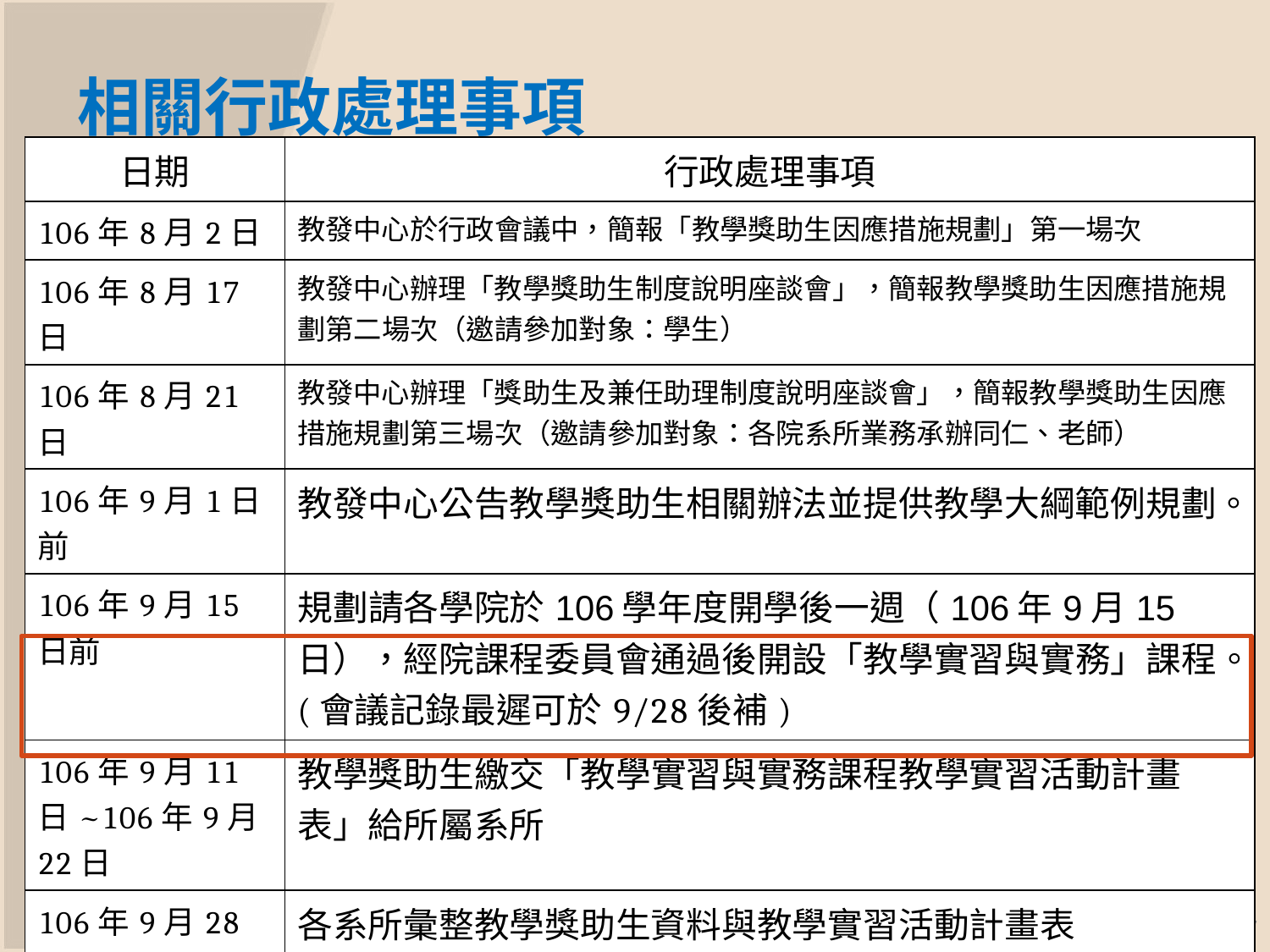

# 相關行政處理事項
| 日期 | 行政處理事項 |
| --- | --- |
| 106年8月2日 | 教發中心於行政會議中，簡報「教學獎助生因應措施規劃」第一場次 |
| 106年8月17日 | 教發中心辦理「教學獎助生制度說明座談會」，簡報教學獎助生因應措施規劃第二場次（邀請參加對象：學生） |
| 106年8月21日 | 教發中心辦理「獎助生及兼任助理制度說明座談會」，簡報教學獎助生因應措施規劃第三場次（邀請參加對象：各院系所業務承辦同仁、老師） |
| 106年9月1日前 | 教發中心公告教學獎助生相關辦法並提供教學大綱範例規劃。 |
| 106年9月15日前 | 規劃請各學院於106學年度開學後一週（106年9月15日），經院課程委員會通過後開設「教學實習與實務」課程。 (會議記錄最遲可於9/28後補) |
| 106年9月11日~106年9月22日 | 教學獎助生繳交「教學實習與實務課程教學實習活動計畫表」給所屬系所 |
| 106年9月28日~106年10月3日 | 各系所彙整教學獎助生資料與教學實習活動計畫表 (非歸責學生事由選課處理階段) |
| 106年10月5日、 10月6日、11日 | 各學院進行教學實習與實務課程之選課作業 (該階段結束後一週) |

27